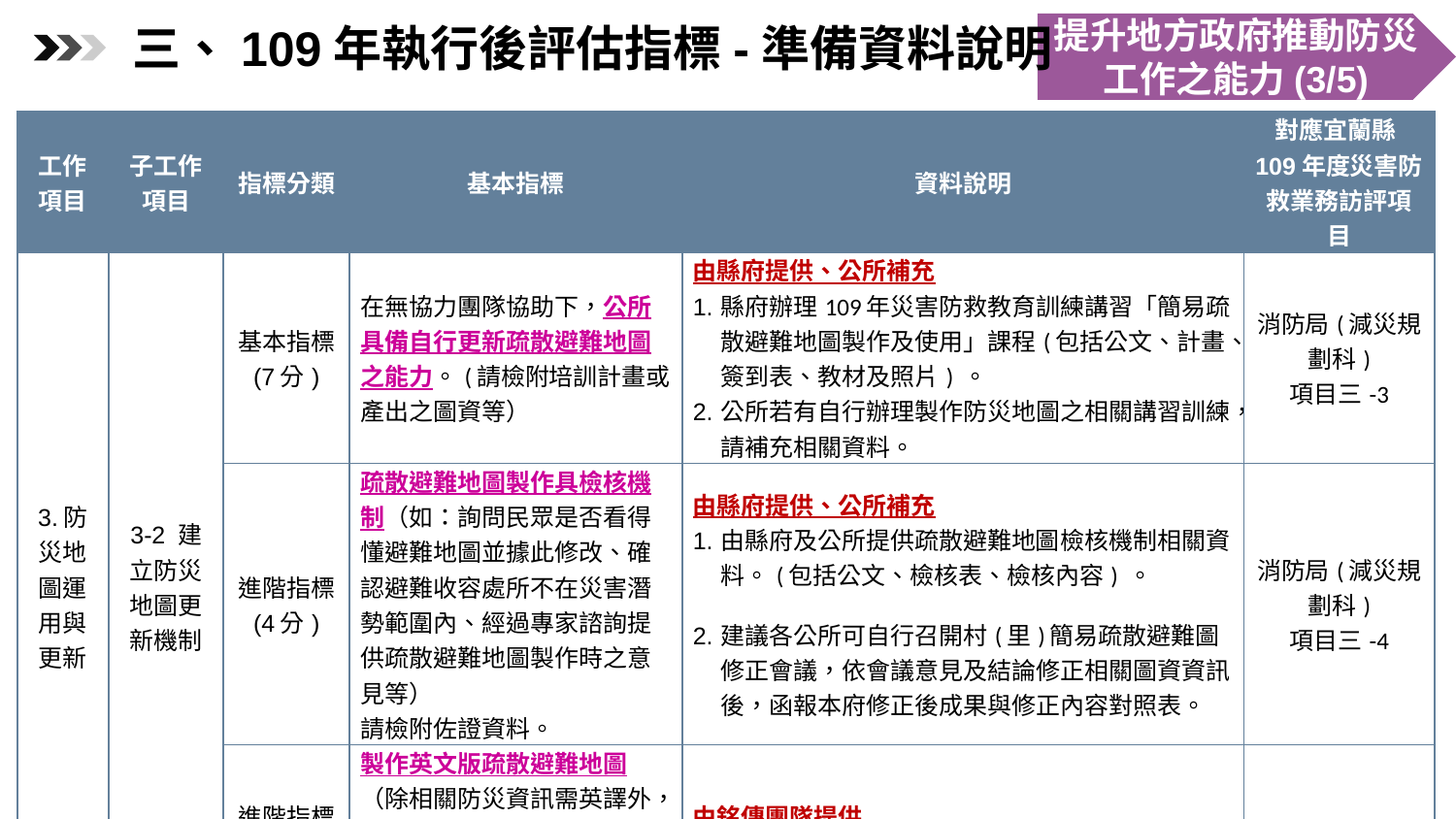

提升地方政府推動防災工作之能力(3/5)
三、109年執行後評估指標-準備資料說明

| 工作項目 | 子工作項目 | 指標分類 | 基本指標 | 資料說明 | 對應宜蘭縣109年度災害防救業務訪評項目 |
| --- | --- | --- | --- | --- | --- |
| 3.防災地圖運用與更新 | 3-2 建立防災地圖更新機制 | 基本指標 (7分) | 在無協力團隊協助下，公所具備自行更新疏散避難地圖之能力。(請檢附培訓計畫或產出之圖資等） | 由縣府提供、公所補充 縣府辦理109年災害防救教育訓練講習「簡易疏散避難地圖製作及使用」課程(包括公文、計畫、簽到表、教材及照片) 。 公所若有自行辦理製作防災地圖之相關講習訓練，請補充相關資料。 | 消防局(減災規劃科) 項目三-3 |
|  |  | 進階指標 (4分) | 疏散避難地圖製作具檢核機制（如：詢問民眾是否看得懂避難地圖並據此修改、確認避難收容處所不在災害潛勢範圍內、經過專家諮詢提供疏散避難地圖製作時之意見等） 請檢附佐證資料。 | 由縣府提供、公所補充 由縣府及公所提供疏散避難地圖檢核機制相關資料。(包括公文、檢核表、檢核內容) 。 建議各公所可自行召開村(里)簡易疏散避難圖修正會議，依會議意見及結論修正相關圖資資訊後，函報本府修正後成果與修正內容對照表。 | 消防局(減災規劃科) 項目三-4 |
|  |  | 進階指標 (3分) | 製作英文版疏散避難地圖 （除相關防災資訊需英譯外，並應使用具英文路名之底圖）。 請檢附佐證資料。 | 由銘傳團隊提供 提供英文版「村(里)簡易疏散避難地圖」。 |  |
16